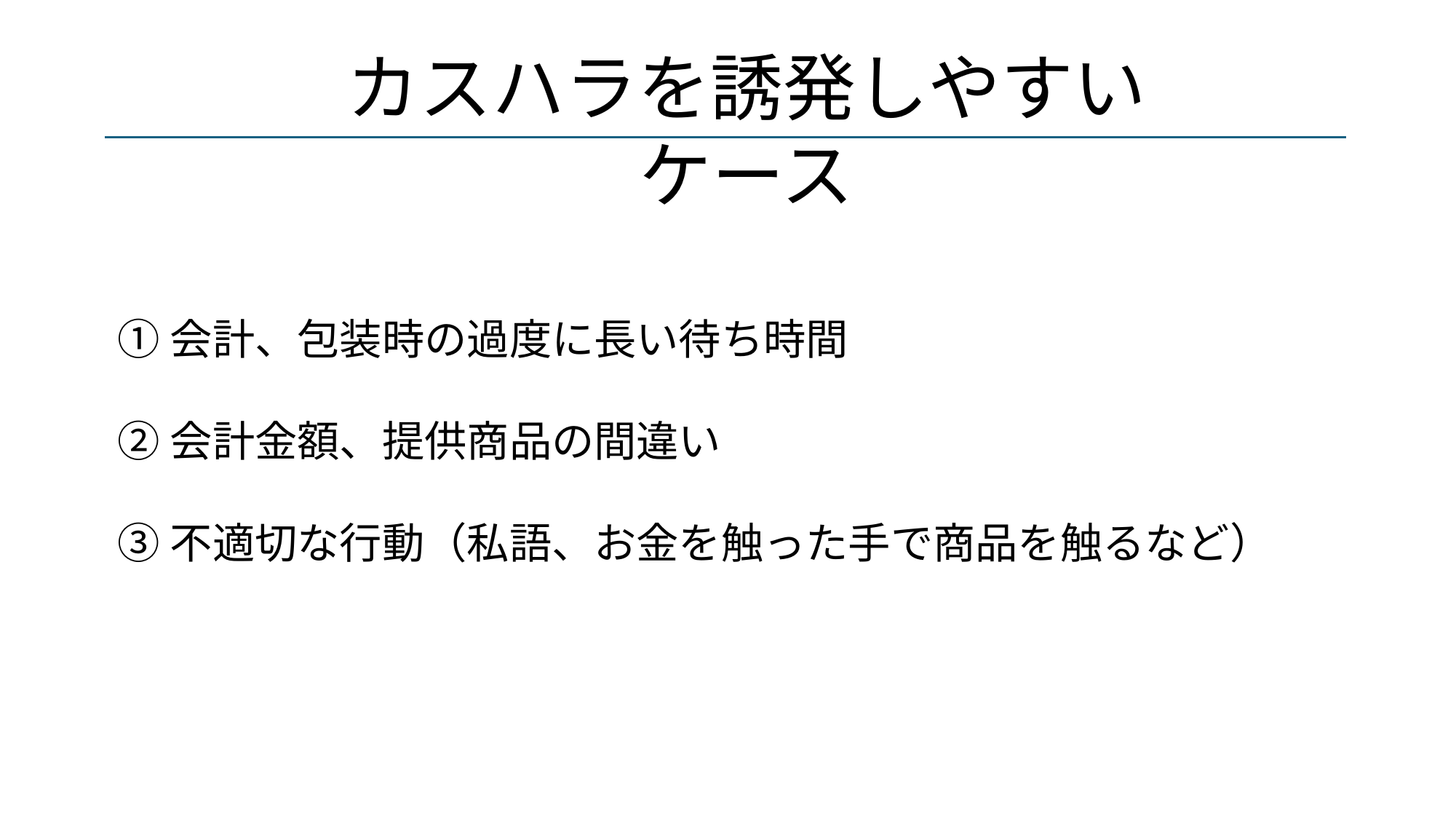

カスハラを誘発しやすいケース
①会計、包装時の過度に長い待ち時間

②会計金額、提供商品の間違い

③不適切な行動（私語、お金を触った手で商品を触るなど）